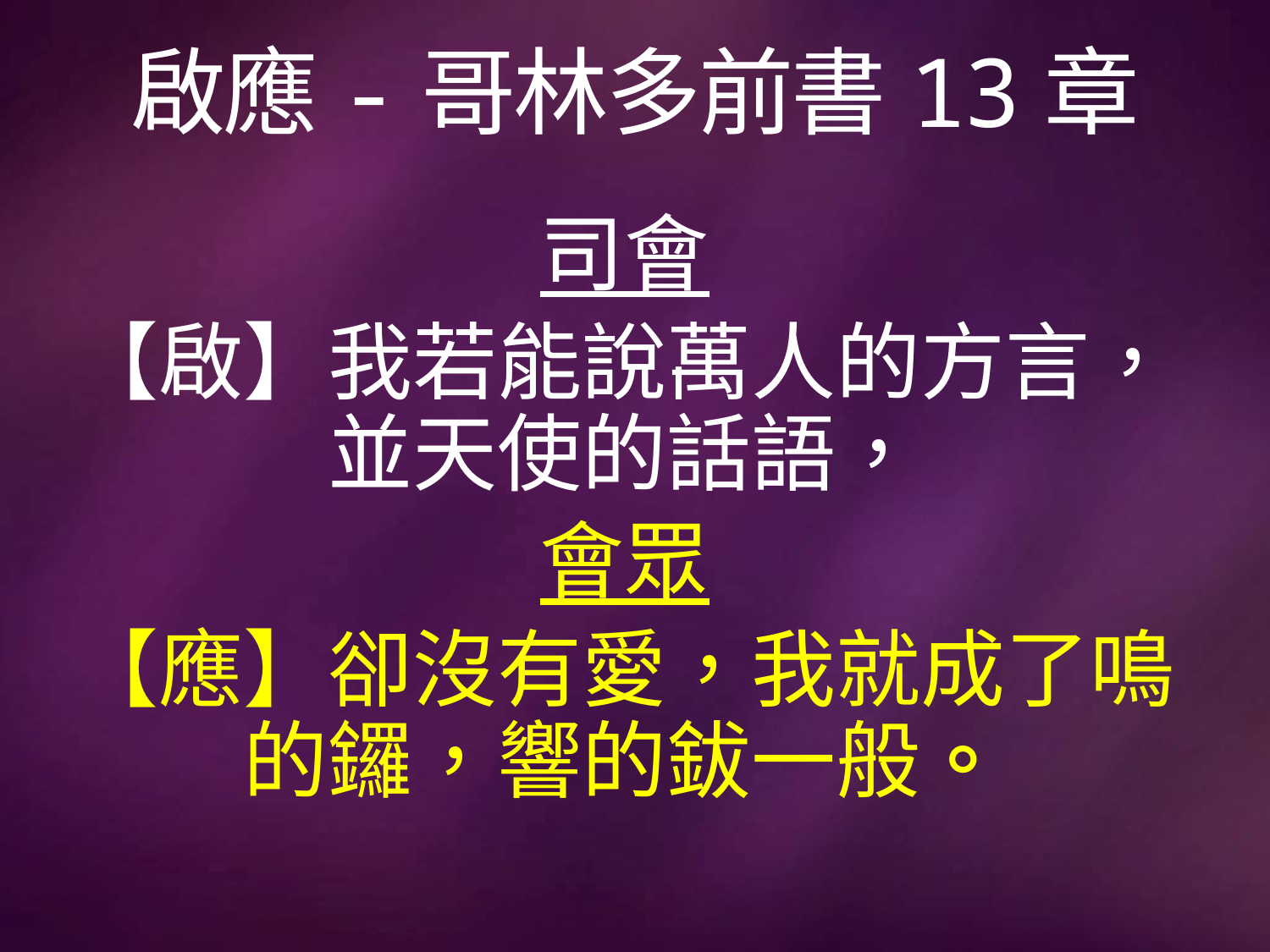

# 啟應-哥林多前書13章
司會
【啟】我若能說萬人的方言，並天使的話語，
會眾
【應】卻沒有愛，我就成了鳴的鑼，響的鈸一般。